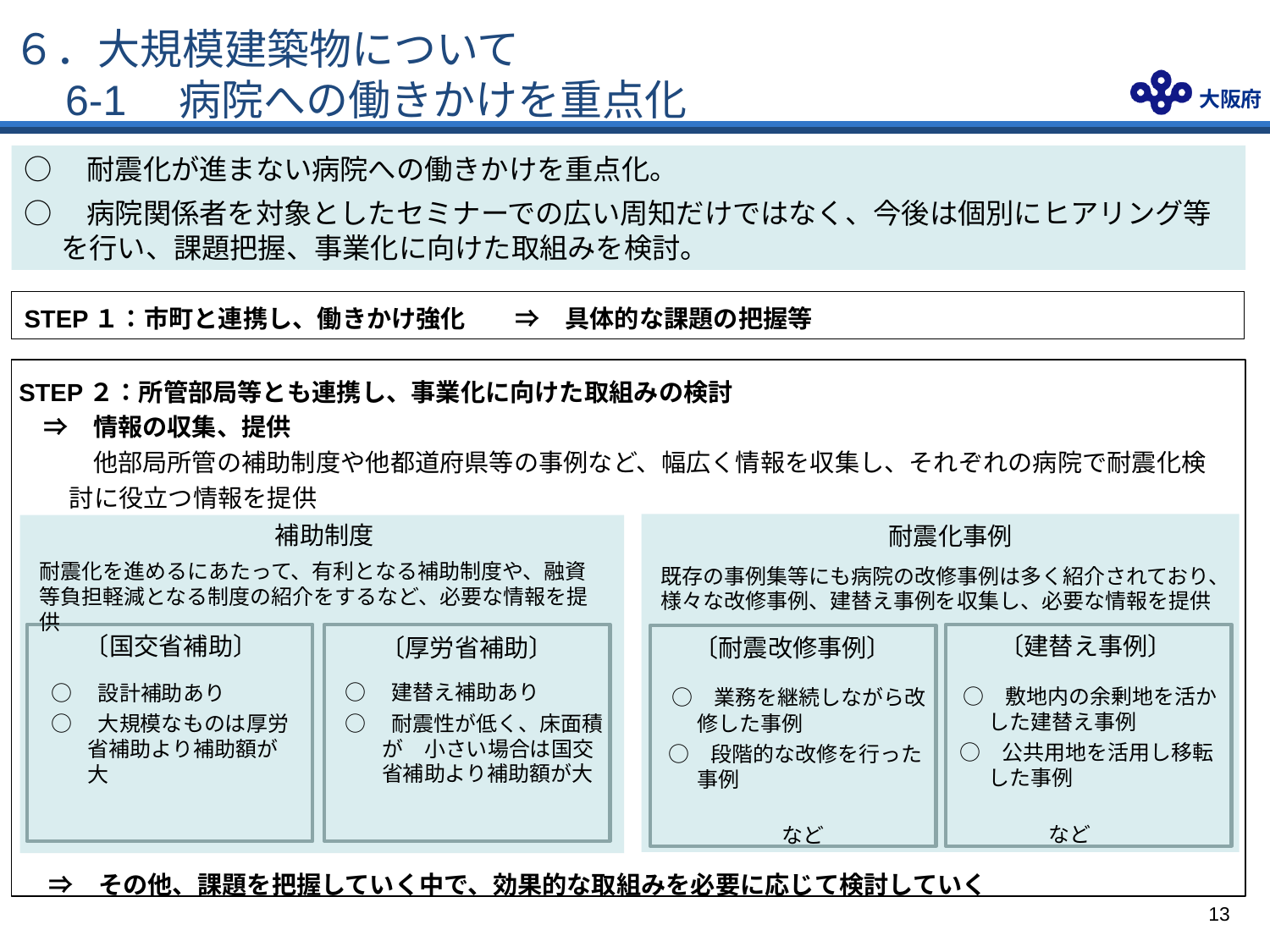

# ６．大規模建築物について 　6-1　病院への働きかけを重点化
○　耐震化が進まない病院への働きかけを重点化。
○　病院関係者を対象としたセミナーでの広い周知だけではなく、今後は個別にヒアリング等を行い、課題把握、事業化に向けた取組みを検討。
STEP１：市町と連携し、働きかけ強化　　⇒　具体的な課題の把握等

STEP２：所管部局等とも連携し、事業化に向けた取組みの検討
　⇒　情報の収集、提供
　　　他部局所管の補助制度や他都道府県等の事例など、幅広く情報を収集し、それぞれの病院で耐震化検討に役立つ情報を提供

補助制度
耐震化事例

耐震化を進めるにあたって、有利となる補助制度や、融資等負担軽減となる制度の紹介をするなど、必要な情報を提供

既存の事例集等にも病院の改修事例は多く紹介されており、様々な改修事例、建替え事例を収集し、必要な情報を提供

○　建替え補助あり
○　耐震性が低く、床面積が　小さい場合は国交省補助より補助額が大

○　設計補助あり
○　大規模なものは厚労省補助より補助額が大

〔国交省補助〕

〔建替え事例〕

　○　敷地内の余剰地を活かした建替え事例
　○　公共用地を活用し移転した事例
　　　　　　　　　　　　　　　　　など

〔厚労省補助〕
〔耐震改修事例〕

　○　業務を継続しながら改修した事例
　○　段階的な改修を行った事例
　　　　　　　　　　　　　　　　　など
　⇒　その他、課題を把握していく中で、効果的な取組みを必要に応じて検討していく
13